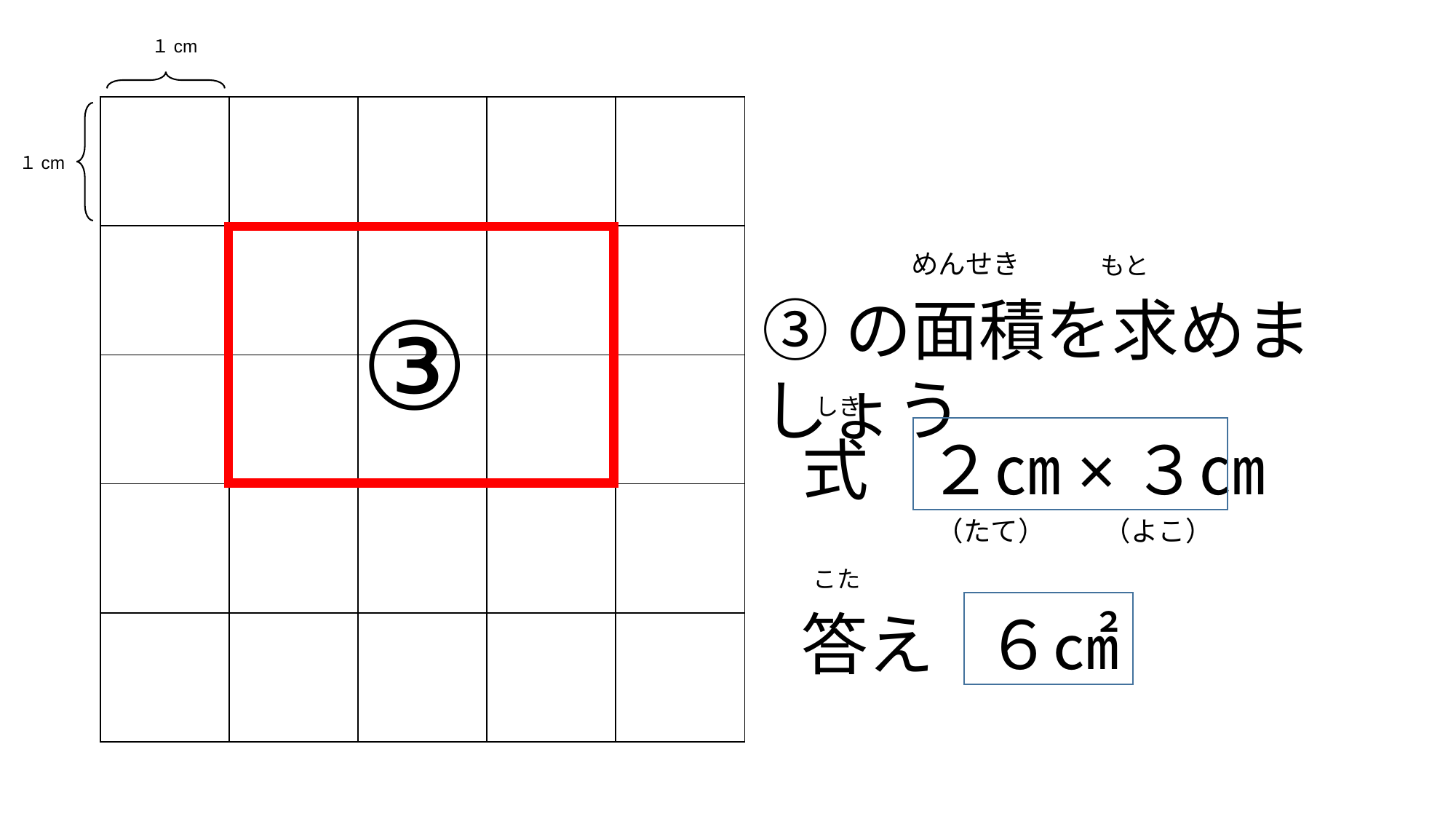

１cm
|  |  |  |  |  |
| --- | --- | --- | --- | --- |
|  |  |  |  |  |
|  |  |  |  |  |
|  |  |  |  |  |
|  |  |  |  |  |

　１cm

　めんせき
　もと
③
③の面積を求めましょう
　しき

式
２㎝×３㎝
　（たて）
　（よこ）
　こた

６㎠
答え